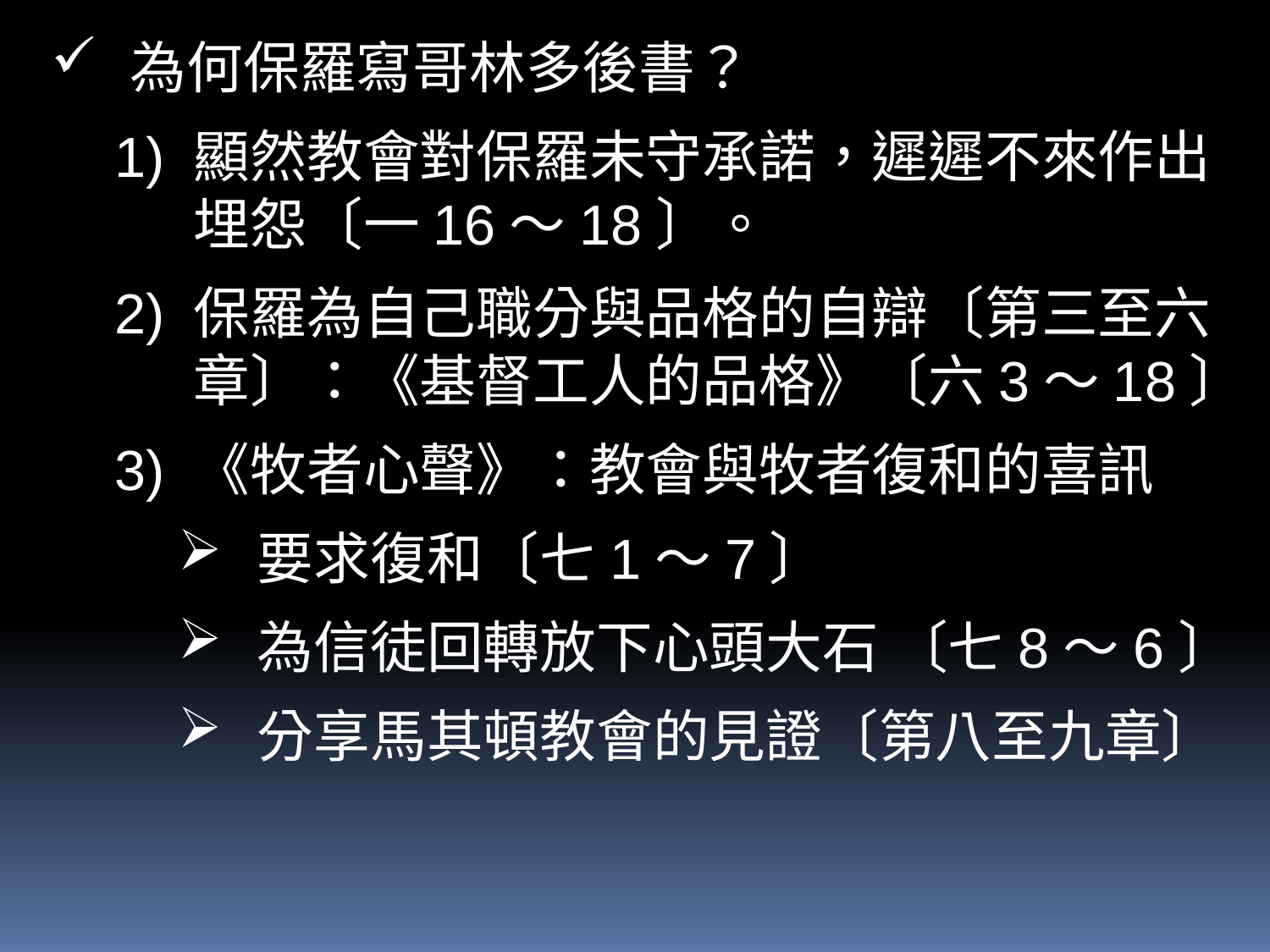

為何保羅寫哥林多後書？
顯然教會對保羅未守承諾，遲遲不來作出埋怨〔一16～18〕。
保羅為自己職分與品格的自辯〔第三至六章〕：《基督工人的品格》〔六3～18〕
《牧者心聲》：教會與牧者復和的喜訊
要求復和〔七1～7〕
為信徒回轉放下心頭大石 〔七8～6〕
分享馬其頓教會的見證〔第八至九章〕